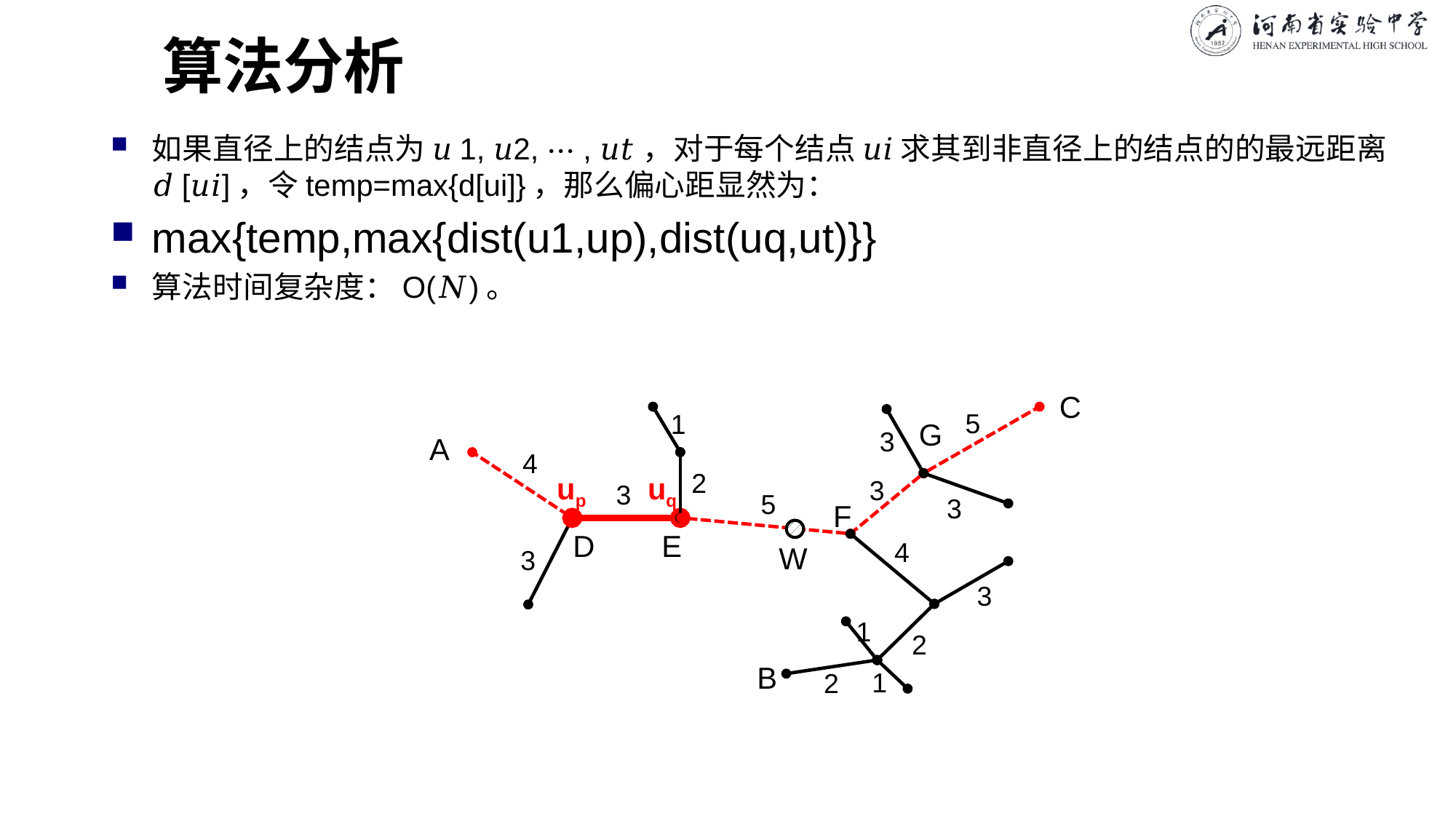

# 算法分析
如果直径上的结点为 𝑢1, 𝑢2, ⋯ , 𝑢𝑡，对于每个结点 𝑢𝑖 求其到非直径上的结点的的最远距离 𝑑[𝑢𝑖]，令temp=max{d[ui]}，那么偏心距显然为：
max{temp,max{dist(u1,up),dist(uq,ut)}}
算法时间复杂度：O(𝑁)。
C
5
1
G
3
A
4
2
3
3
5
3
F

D
E
4
W
3
3
1
2
B
1
2
up
uq